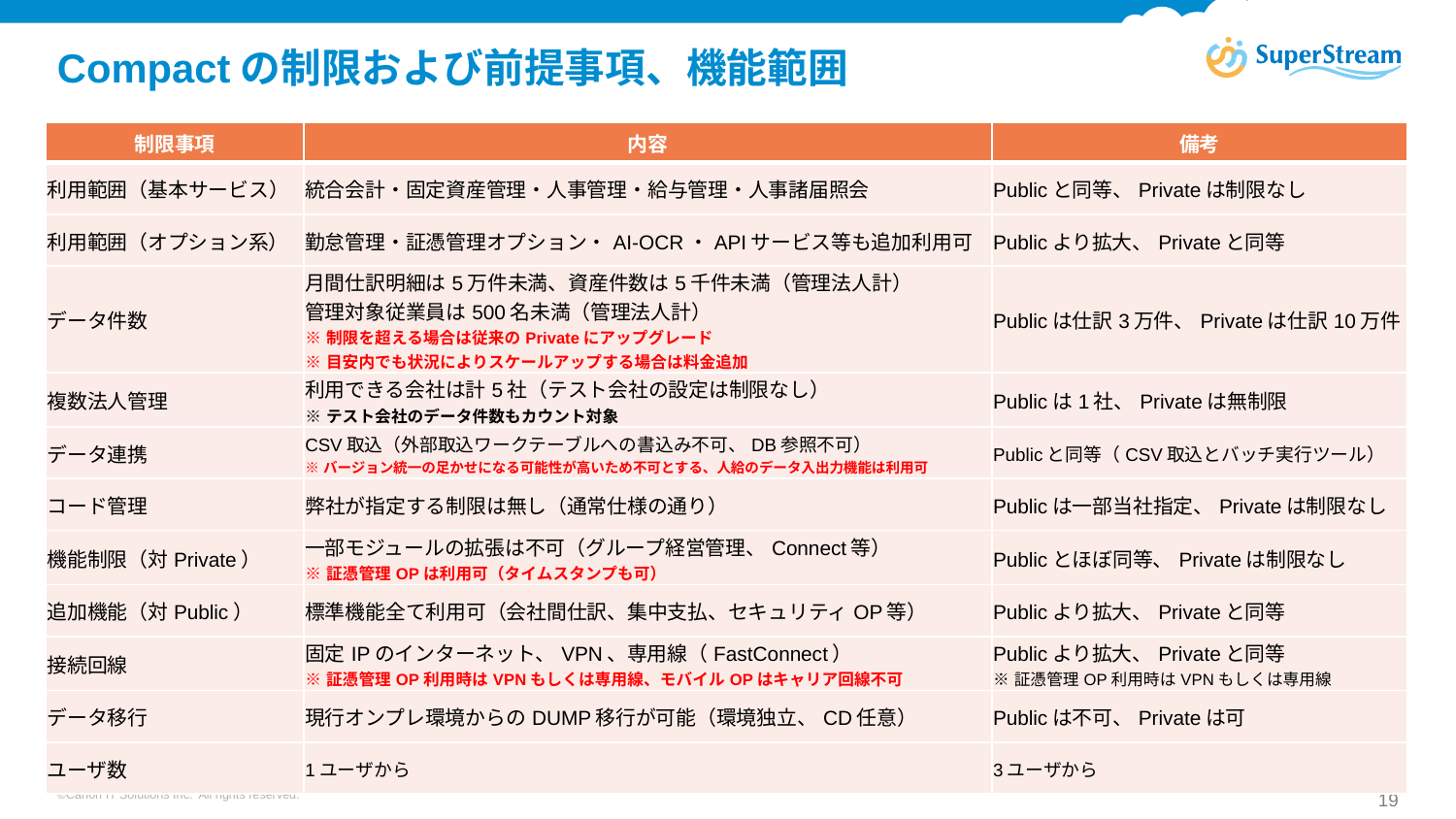

# Compactの制限および前提事項、機能範囲
| 制限事項 | 内容 | 備考 |
| --- | --- | --- |
| 利用範囲（基本サービス） | 統合会計・固定資産管理・人事管理・給与管理・人事諸届照会 | Publicと同等、Privateは制限なし |
| 利用範囲（オプション系） | 勤怠管理・証憑管理オプション・AI-OCR・APIサービス等も追加利用可 | Publicより拡大、Privateと同等 |
| データ件数 | 月間仕訳明細は5万件未満、資産件数は5千件未満（管理法人計） 管理対象従業員は500名未満（管理法人計） ※制限を超える場合は従来のPrivateにアップグレード ※目安内でも状況によりスケールアップする場合は料金追加 | Publicは仕訳3万件、Privateは仕訳10万件 |
| 複数法人管理 | 利用できる会社は計5社（テスト会社の設定は制限なし） ※テスト会社のデータ件数もカウント対象 | Publicは1社、Privateは無制限 |
| データ連携 | CSV取込（外部取込ワークテーブルへの書込み不可、DB参照不可） ※バージョン統一の足かせになる可能性が高いため不可とする、人給のデータ入出力機能は利用可 | Publicと同等（CSV取込とバッチ実行ツール） |
| コード管理 | 弊社が指定する制限は無し（通常仕様の通り） | Publicは一部当社指定、Privateは制限なし |
| 機能制限（対Private） | 一部モジュールの拡張は不可（グループ経営管理、Connect等） ※証憑管理OPは利用可（タイムスタンプも可） | Publicとほぼ同等、Privateは制限なし |
| 追加機能（対Public） | 標準機能全て利用可（会社間仕訳、集中支払、セキュリティOP等） | Publicより拡大、Privateと同等 |
| 接続回線 | 固定IPのインターネット、VPN、専用線（FastConnect） ※証憑管理OP利用時はVPNもしくは専用線、モバイルOPはキャリア回線不可 | Publicより拡大、Privateと同等 ※証憑管理OP利用時はVPNもしくは専用線 |
| データ移行 | 現行オンプレ環境からのDUMP移行が可能（環境独立、CD任意） | Publicは不可、Privateは可 |
| ユーザ数 | 1ユーザから | 3ユーザから |
©Canon IT Solutions Inc.  All rights reserved.
19